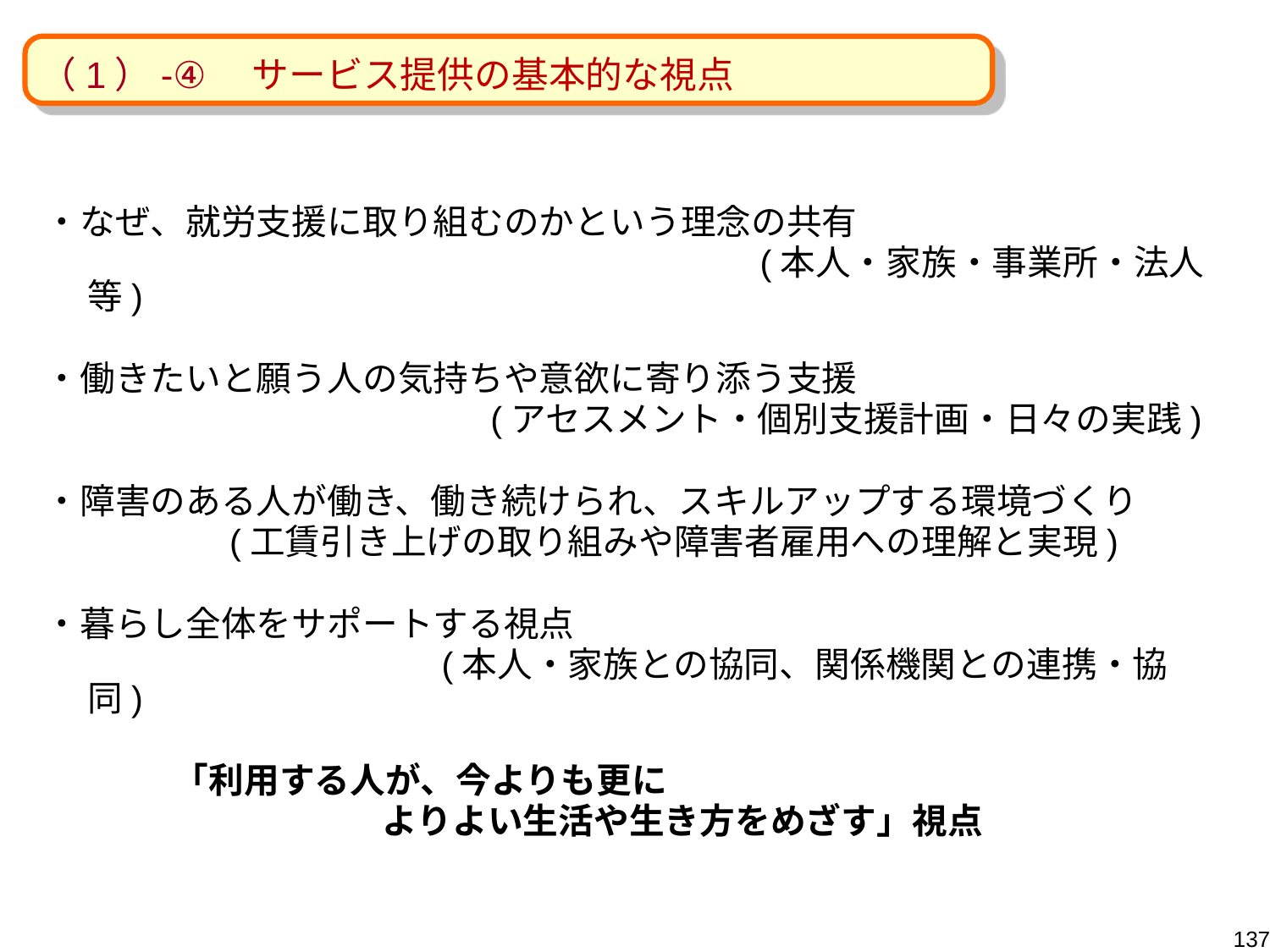

（1）-④　サービス提供の基本的な視点
・なぜ、就労支援に取り組むのかという理念の共有
　　　　　　　　　　　　　　　　　　　　(本人・家族・事業所・法人等)

・働きたいと願う人の気持ちや意欲に寄り添う支援
　　　　　　　　　　　　(アセスメント・個別支援計画・日々の実践)

・障害のある人が働き、働き続けられ、スキルアップする環境づくり
　　　　　(工賃引き上げの取り組みや障害者雇用への理解と実現)

・暮らし全体をサポートする視点
　　　　　　　　　　　(本人・家族との協同、関係機関との連携・協同)

               「利用する人が、今よりも更に
            よりよい生活や生き方をめざす」視点
137